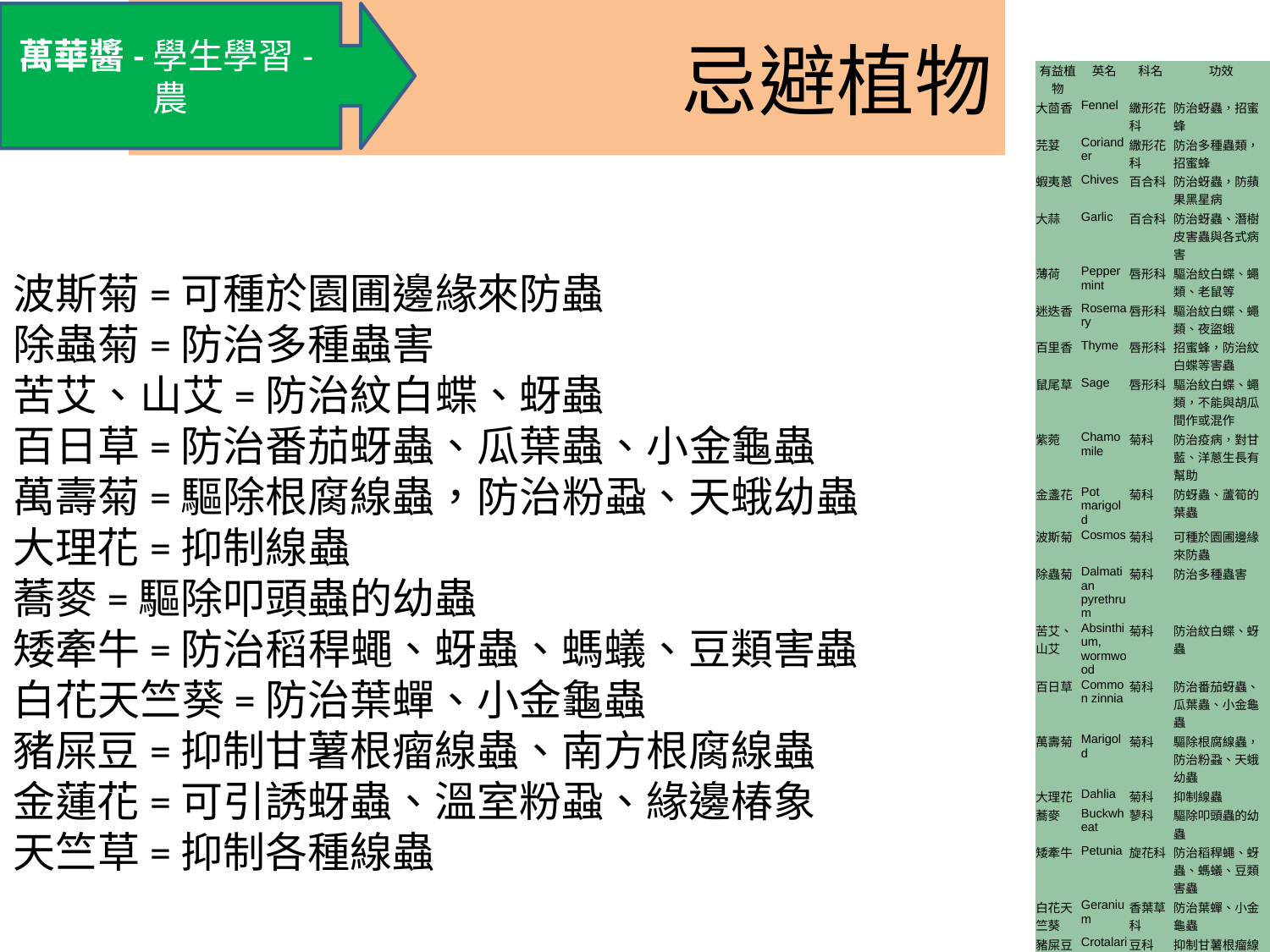

忌避植物
萬華醬-學生學習-農
| 有益植物 | 英名 | 科名 | 功效 |
| --- | --- | --- | --- |
| 大茴香 | Fennel | 繖形花科 | 防治蚜蟲，招蜜蜂 |
| 芫荽 | Coriander | 繖形花科 | 防治多種蟲類，招蜜蜂 |
| 蝦夷蔥 | Chives | 百合科 | 防治蚜蟲，防蘋果黑星病 |
| 大蒜 | Garlic | 百合科 | 防治蚜蟲、潛樹皮害蟲與各式病害 |
| 薄荷 | Peppermint | 唇形科 | 驅治紋白蝶、蠅類、老鼠等 |
| 迷迭香 | Rosemary | 唇形科 | 驅治紋白蝶、蠅類、夜盜蛾 |
| 百里香 | Thyme | 唇形科 | 招蜜蜂，防治紋白蝶等害蟲 |
| 鼠尾草 | Sage | 唇形科 | 驅治紋白蝶、蠅類，不能與胡瓜間作或混作 |
| 紫菀 | Chamomile | 菊科 | 防治疫病，對甘藍、洋蔥生長有幫助 |
| 金盞花 | Pot marigold | 菊科 | 防蚜蟲、蘆筍的葉蟲 |
| 波斯菊 | Cosmos | 菊科 | 可種於園圃邊緣來防蟲 |
| 除蟲菊 | Dalmatian pyrethrum | 菊科 | 防治多種蟲害 |
| 苦艾、山艾 | Absinthium, wormwood | 菊科 | 防治紋白蝶、蚜蟲 |
| 百日草 | Common zinnia | 菊科 | 防治番茄蚜蟲、瓜葉蟲、小金龜蟲 |
| 萬壽菊 | Marigold | 菊科 | 驅除根腐線蟲，防治粉蝨、天蛾幼蟲 |
| 大理花 | Dahlia | 菊科 | 抑制線蟲 |
| 蕎麥 | Buckwheat | 蓼科 | 驅除叩頭蟲的幼蟲 |
| 矮牽牛 | Petunia | 旋花科 | 防治稻稈蠅、蚜蟲、螞蟻、豆類害蟲 |
| 白花天竺葵 | Geranium | 香葉草科 | 防治葉蟬、小金龜蟲 |
| 豬屎豆 | Crotalaria | 豆科 | 抑制甘薯根瘤線蟲、南方根腐線蟲 |
| 金蓮花 | Garden nasturtium | 金蓮花科 | 可引誘蚜蟲、溫室粉蝨、緣邊椿象 |
| 天竺草 | Guinea grass | 禾本科 | 抑制各種線蟲 |
# 波斯菊=可種於園圃邊緣來防蟲 除蟲菊=防治多種蟲害 苦艾、山艾=防治紋白蝶、蚜蟲 百日草=防治番茄蚜蟲、瓜葉蟲、小金龜蟲 萬壽菊=驅除根腐線蟲，防治粉蝨、天蛾幼蟲 大理花=抑制線蟲 蕎麥=驅除叩頭蟲的幼蟲 矮牽牛=防治稻稈蠅、蚜蟲、螞蟻、豆類害蟲 白花天竺葵=防治葉蟬、小金龜蟲 豬屎豆=抑制甘薯根瘤線蟲、南方根腐線蟲 金蓮花=可引誘蚜蟲、溫室粉蝨、緣邊椿象 天竺草=抑制各種線蟲